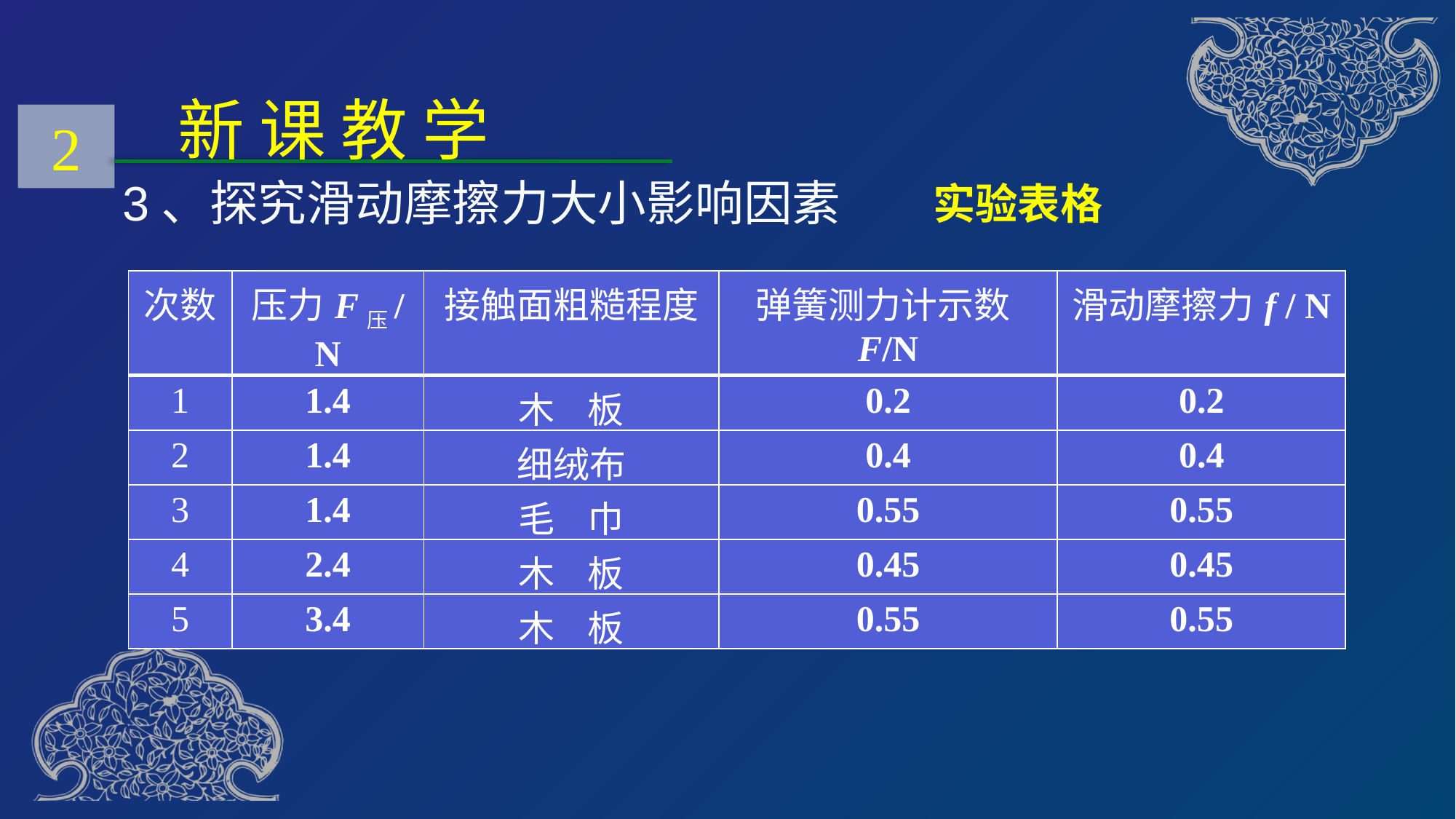

新 课 教 学

2
实验表格
3、探究滑动摩擦力大小影响因素
| 次数 | 压力F压/ N | 接触面粗糙程度 | 弹簧测力计示数F/N | 滑动摩擦力f / N |
| --- | --- | --- | --- | --- |
| 1 | 1.4 | 木 板 | 0.2 | 0.2 |
| 2 | 1.4 | 细绒布 | 0.4 | 0.4 |
| 3 | 1.4 | 毛 巾 | 0.55 | 0.55 |
| 4 | 2.4 | 木 板 | 0.45 | 0.45 |
| 5 | 3.4 | 木 板 | 0.55 | 0.55 |